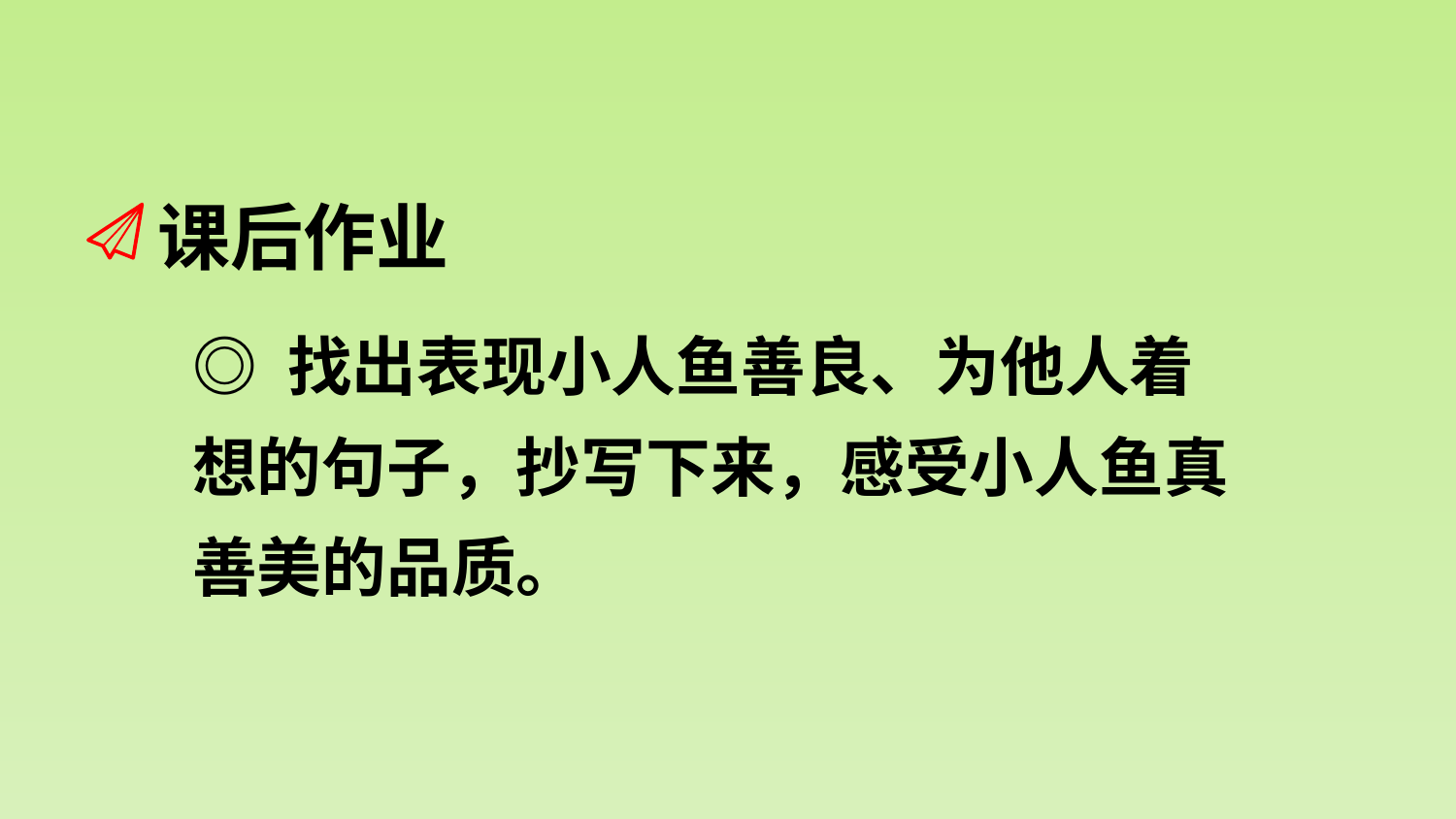

课后作业

◎ 找出表现小人鱼善良、为他人着想的句子，抄写下来，感受小人鱼真善美的品质。